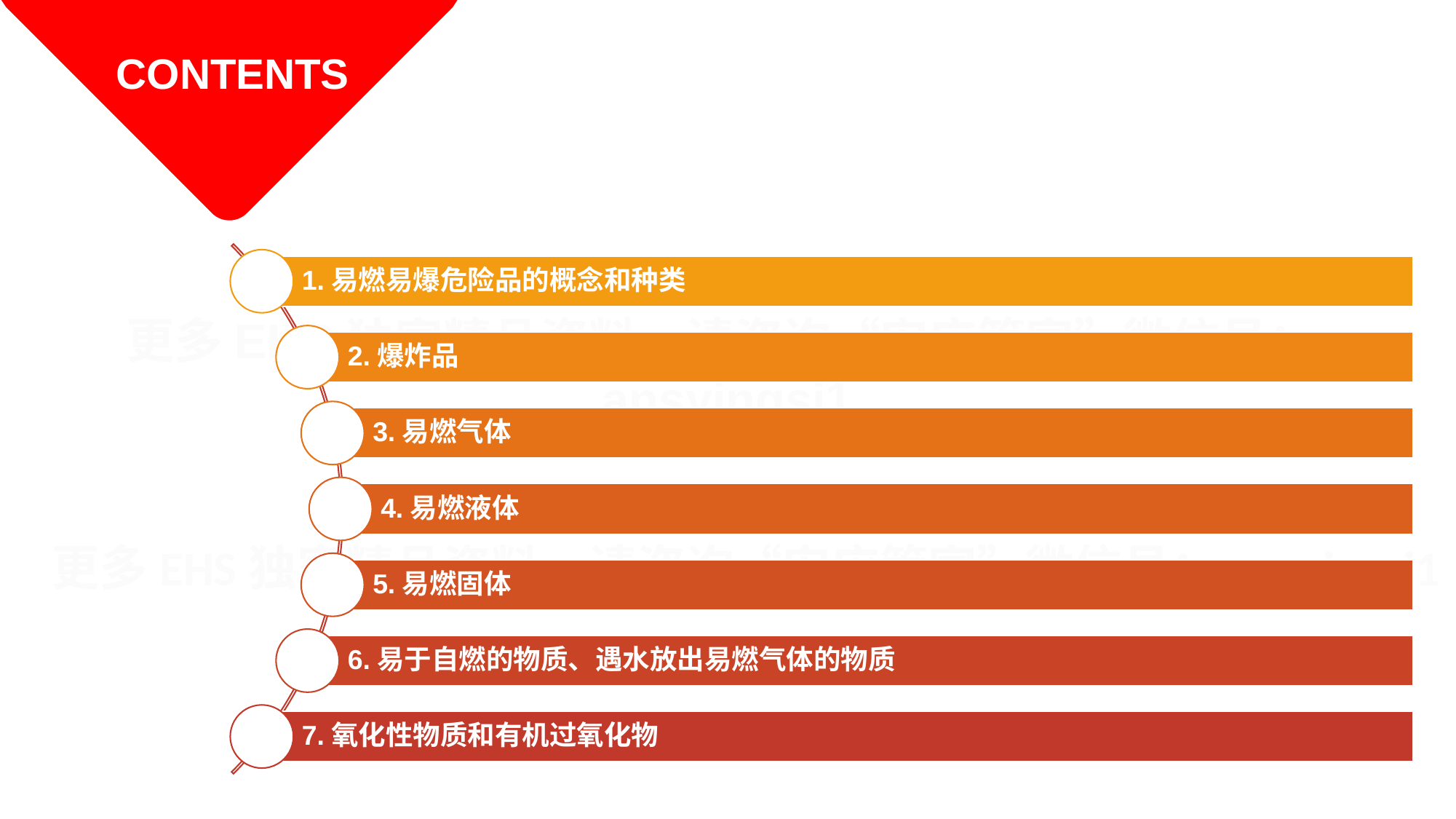

CONTENTS
1.易燃易爆危险品的概念和种类
2.爆炸品
3.易燃气体
4.易燃液体
5.易燃固体
6.易于自燃的物质、遇水放出易燃气体的物质
7.氧化性物质和有机过氧化物